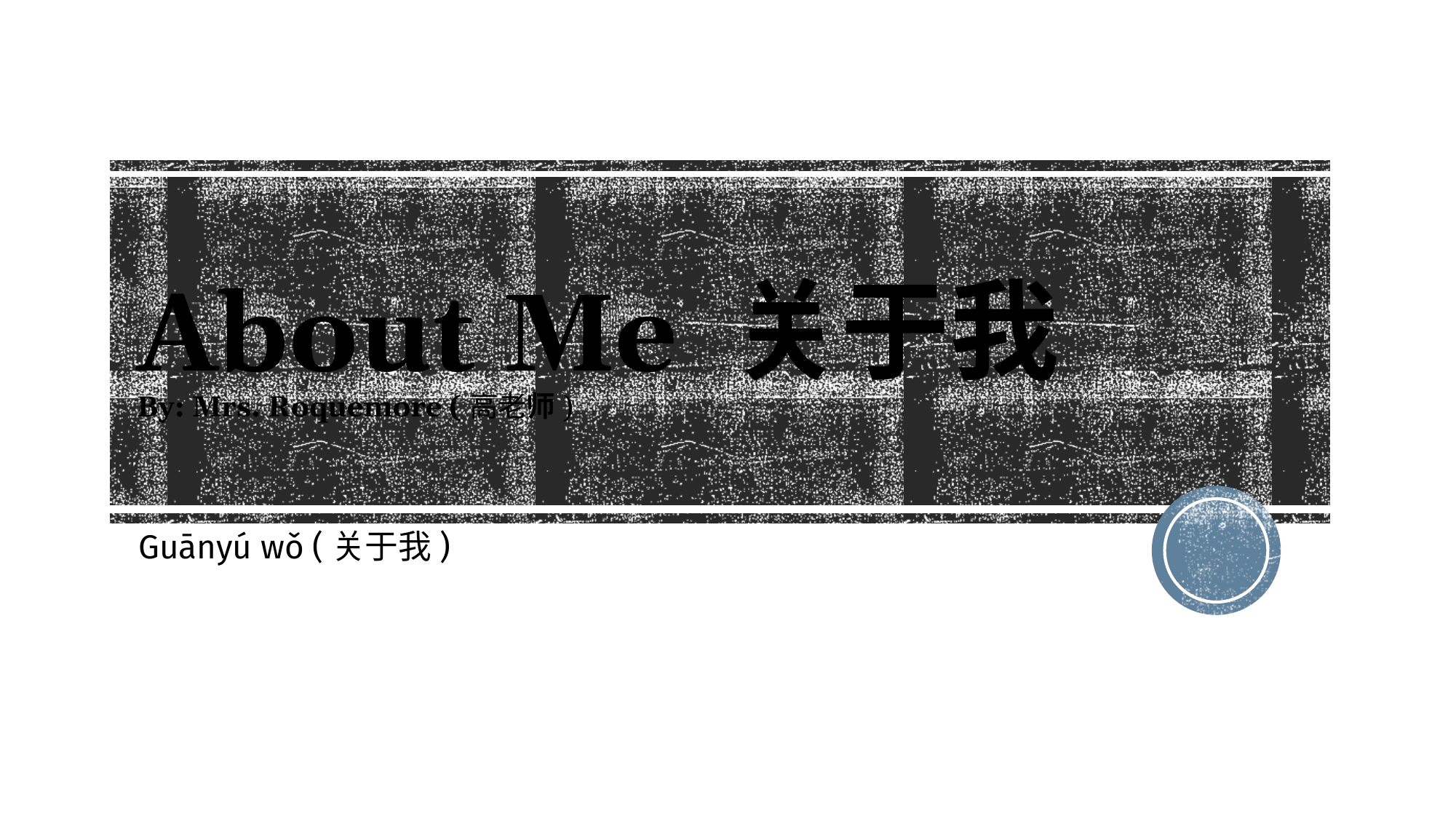

# About Me 关于我 By: Mrs. Roquemore (高老师)
Guānyú wǒ (关于我)